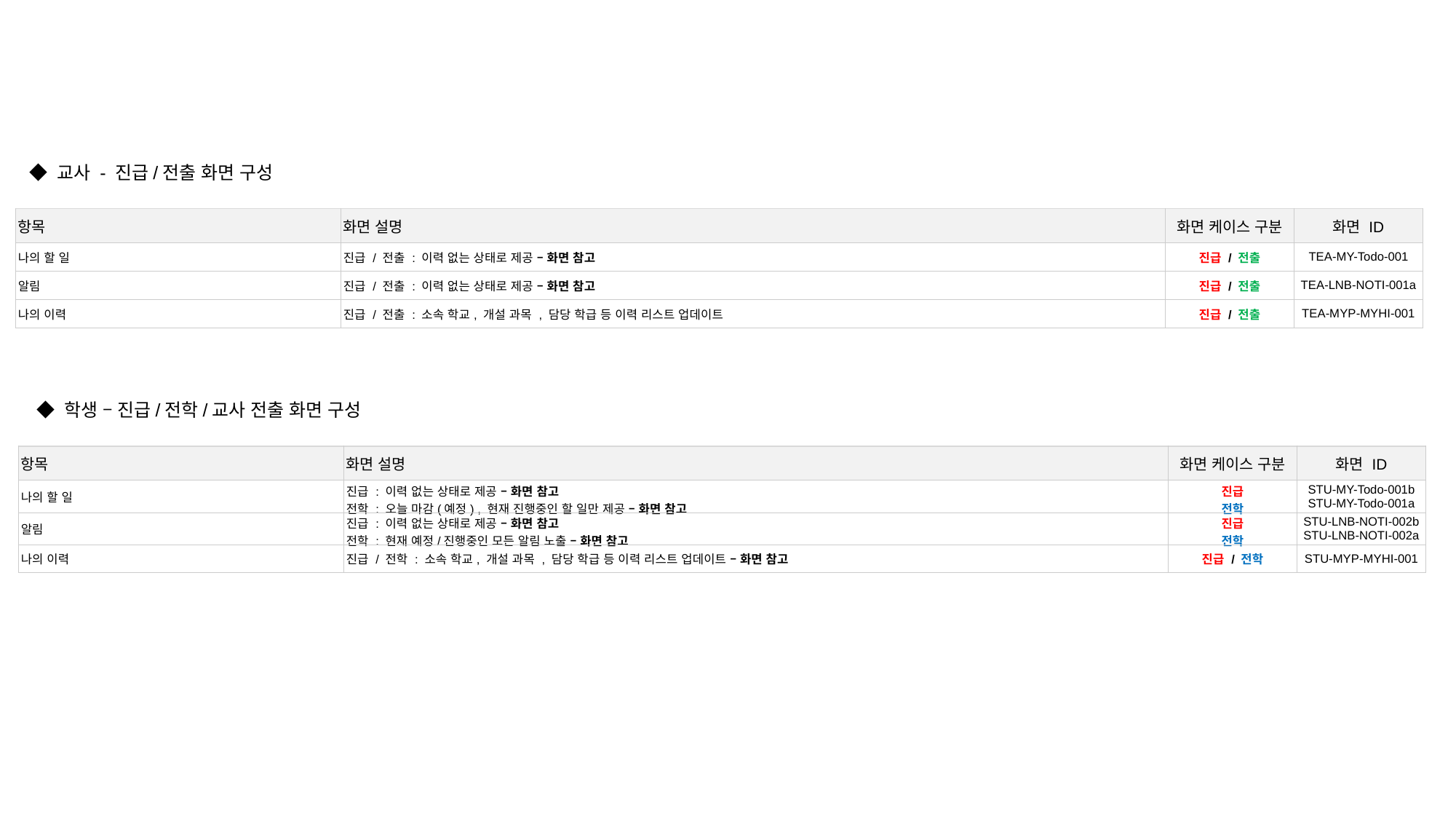

◆ 교사 - 진급/전출 화면 구성
| 항목 | 화면 설명 | 화면 케이스 구분 | 화면 ID |
| --- | --- | --- | --- |
| 나의 할 일 | 진급 / 전출 : 이력 없는 상태로 제공 – 화면 참고 | 진급 / 전출 | TEA-MY-Todo-001 |
| 알림 | 진급 / 전출 : 이력 없는 상태로 제공 – 화면 참고 | 진급 / 전출 | TEA-LNB-NOTI-001a |
| 나의 이력 | 진급 / 전출 : 소속 학교, 개설 과목 , 담당 학급 등 이력 리스트 업데이트 | 진급 / 전출 | TEA-MYP-MYHI-001 |
◆ 학생 – 진급/전학/교사 전출 화면 구성
| 항목 | 화면 설명 | 화면 케이스 구분 | 화면 ID |
| --- | --- | --- | --- |
| 나의 할 일 | 진급 : 이력 없는 상태로 제공 – 화면 참고 전학 : 오늘 마감(예정) , 현재 진행중인 할 일만 제공 – 화면 참고 | 진급 전학 | STU-MY-Todo-001b STU-MY-Todo-001a |
| 알림 | 진급 : 이력 없는 상태로 제공 – 화면 참고 전학 : 현재 예정/진행중인 모든 알림 노출 – 화면 참고 | 진급 전학 | STU-LNB-NOTI-002b STU-LNB-NOTI-002a |
| 나의 이력 | 진급 / 전학 : 소속 학교, 개설 과목 , 담당 학급 등 이력 리스트 업데이트 – 화면 참고 | 진급 / 전학 | STU-MYP-MYHI-001 |